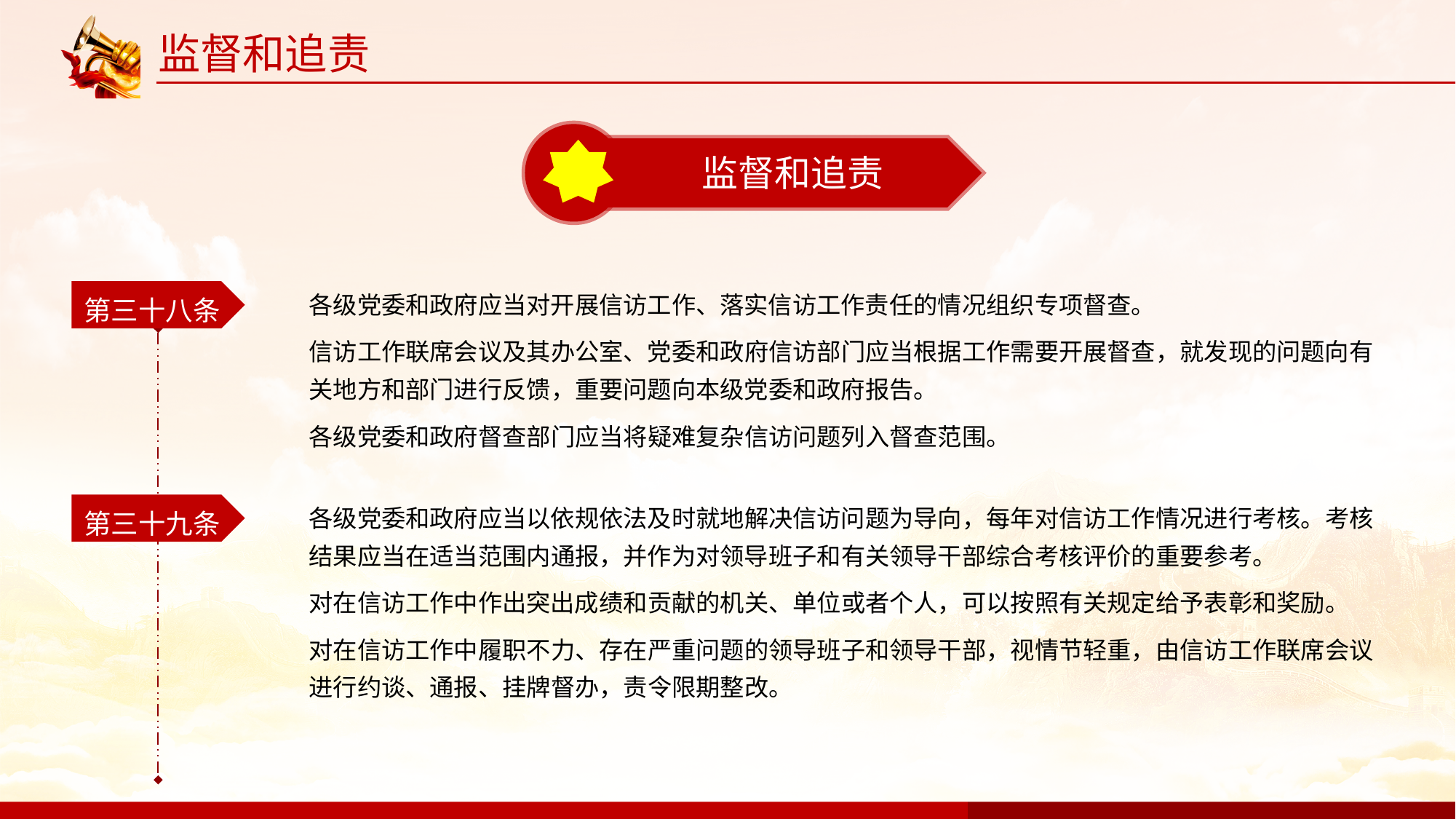

监督和追责

监督和追责
第三十八条

各级党委和政府应当对开展信访工作、落实信访工作责任的情况组织专项督查。
信访工作联席会议及其办公室、党委和政府信访部门应当根据工作需要开展督查，就发现的问题向有关地方和部门进行反馈，重要问题向本级党委和政府报告。
各级党委和政府督查部门应当将疑难复杂信访问题列入督查范围。

第三十九条

各级党委和政府应当以依规依法及时就地解决信访问题为导向，每年对信访工作情况进行考核。考核结果应当在适当范围内通报，并作为对领导班子和有关领导干部综合考核评价的重要参考。
对在信访工作中作出突出成绩和贡献的机关、单位或者个人，可以按照有关规定给予表彰和奖励。
对在信访工作中履职不力、存在严重问题的领导班子和领导干部，视情节轻重，由信访工作联席会议进行约谈、通报、挂牌督办，责令限期整改。